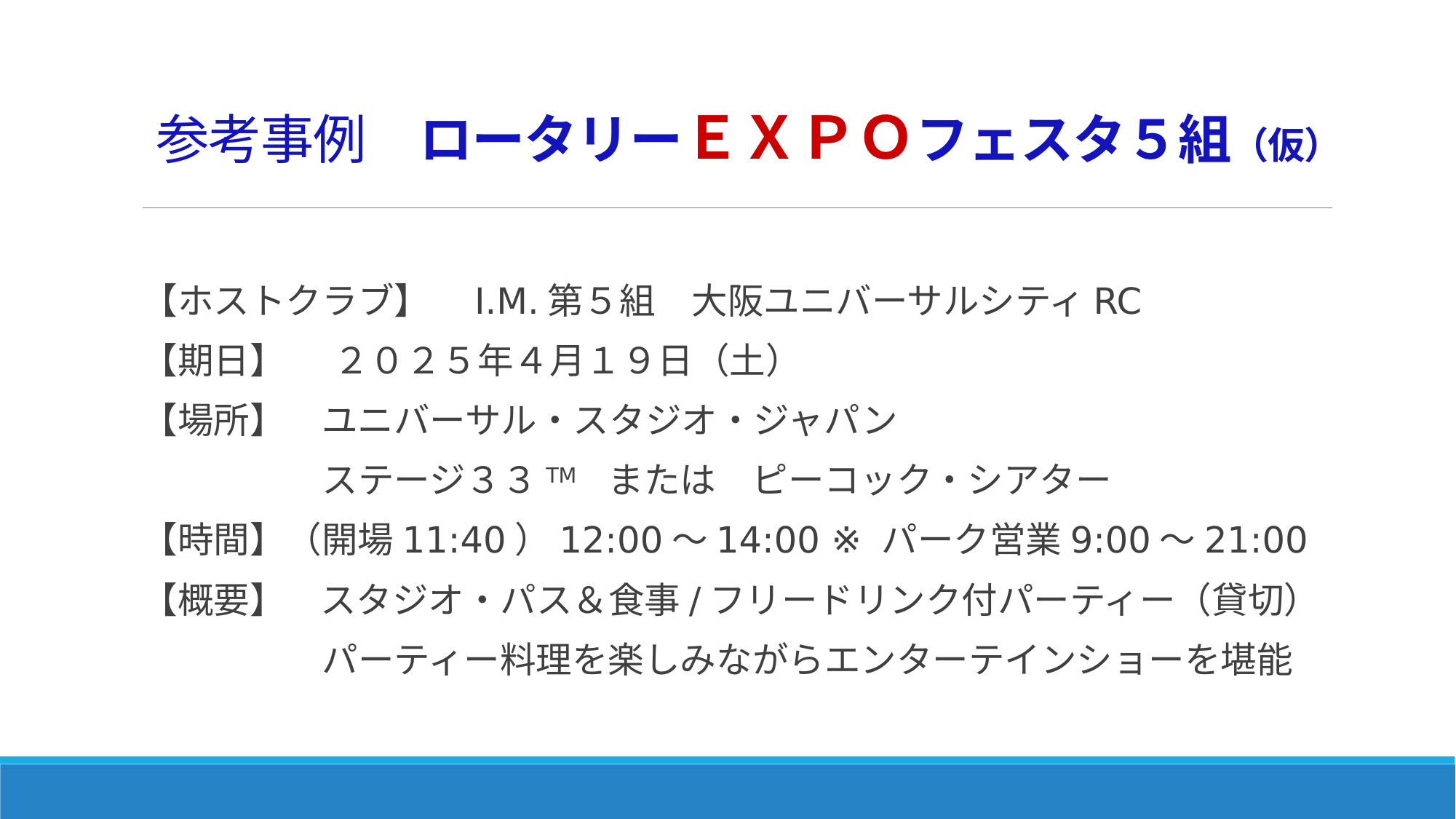

# 参考事例　ロータリーＥＸＰＯフェスタ５組（仮）

【ホストクラブ】　I.M.第５組　大阪ユニバーサルシティRC
【期日】　 ２０２５年４月１９日（土）
【場所】　ユニバーサル・スタジオ・ジャパン
               ステージ３３TM  または　ピーコック・シアター
【時間】（開場11:40）12:00～14:00 ※ パーク営業9:00～21:00
【概要】   スタジオ・パス＆食事/フリードリンク付パーティー（貸切）
               パーティー料理を楽しみながらエンターテインショーを堪能